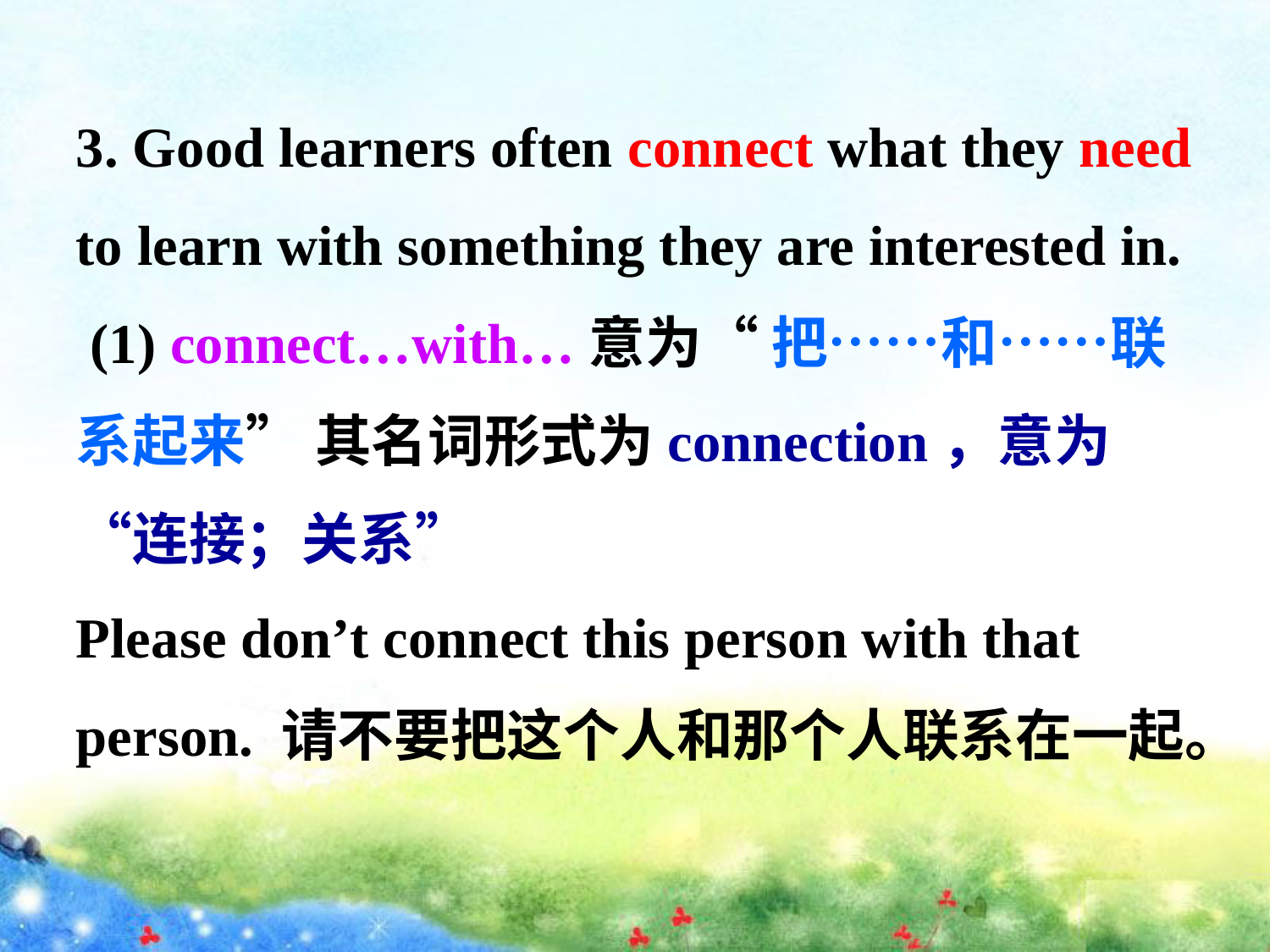

3. Good learners often connect what they need to learn with something they are interested in.
 (1) connect…with…意为“ 把……和……联系起来” 其名词形式为connection，意为“连接；关系”
Please don’t connect this person with that person. 请不要把这个人和那个人联系在一起。